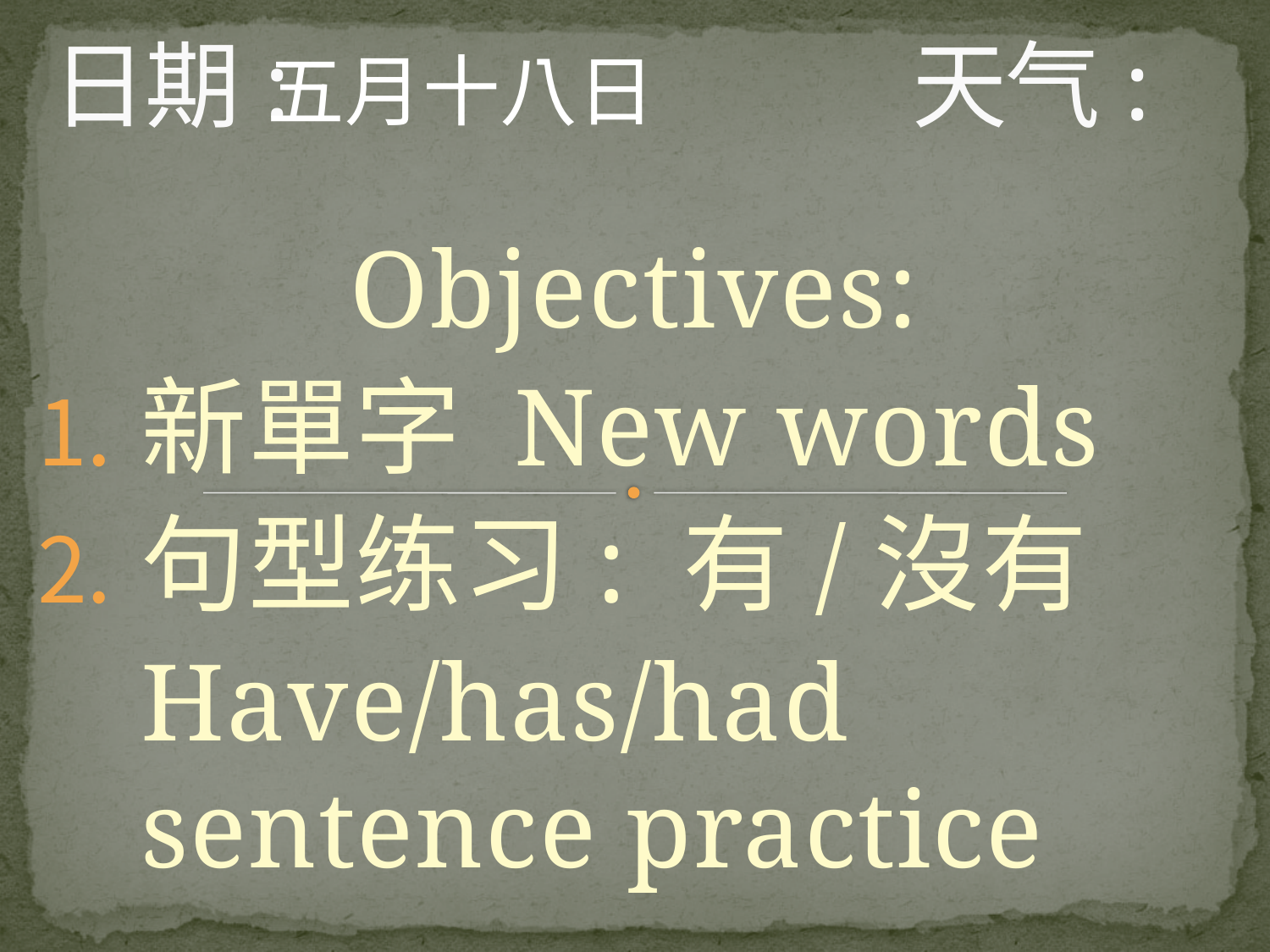

# 日期:                          天气:
五月十八日
Objectives:
新單字 New words
句型练习: 有/沒有
	Have/has/had sentence practice